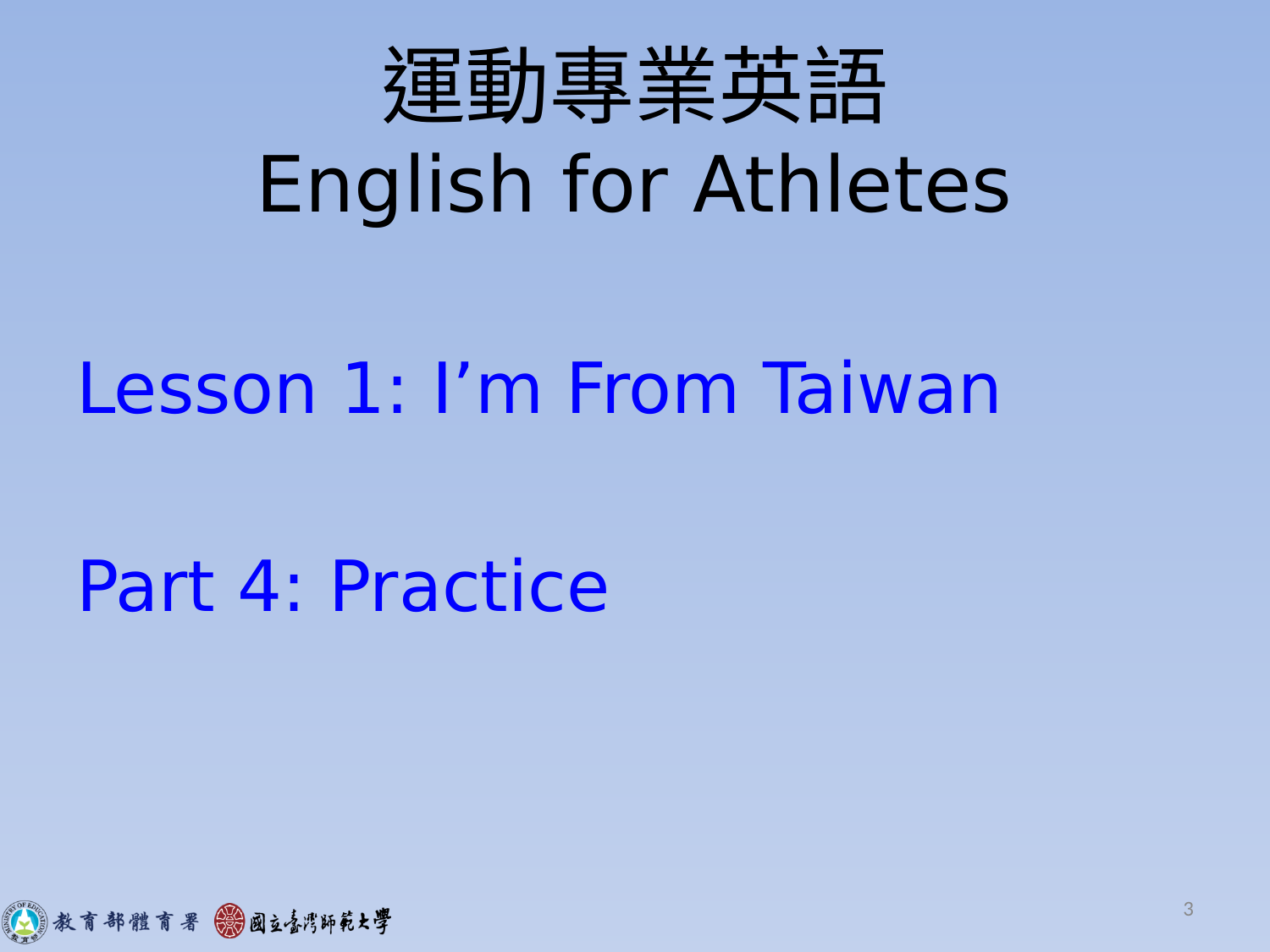

# 運動專業英語 English for Athletes

Lesson 1: I’m From Taiwan

Part 4: Practice

3